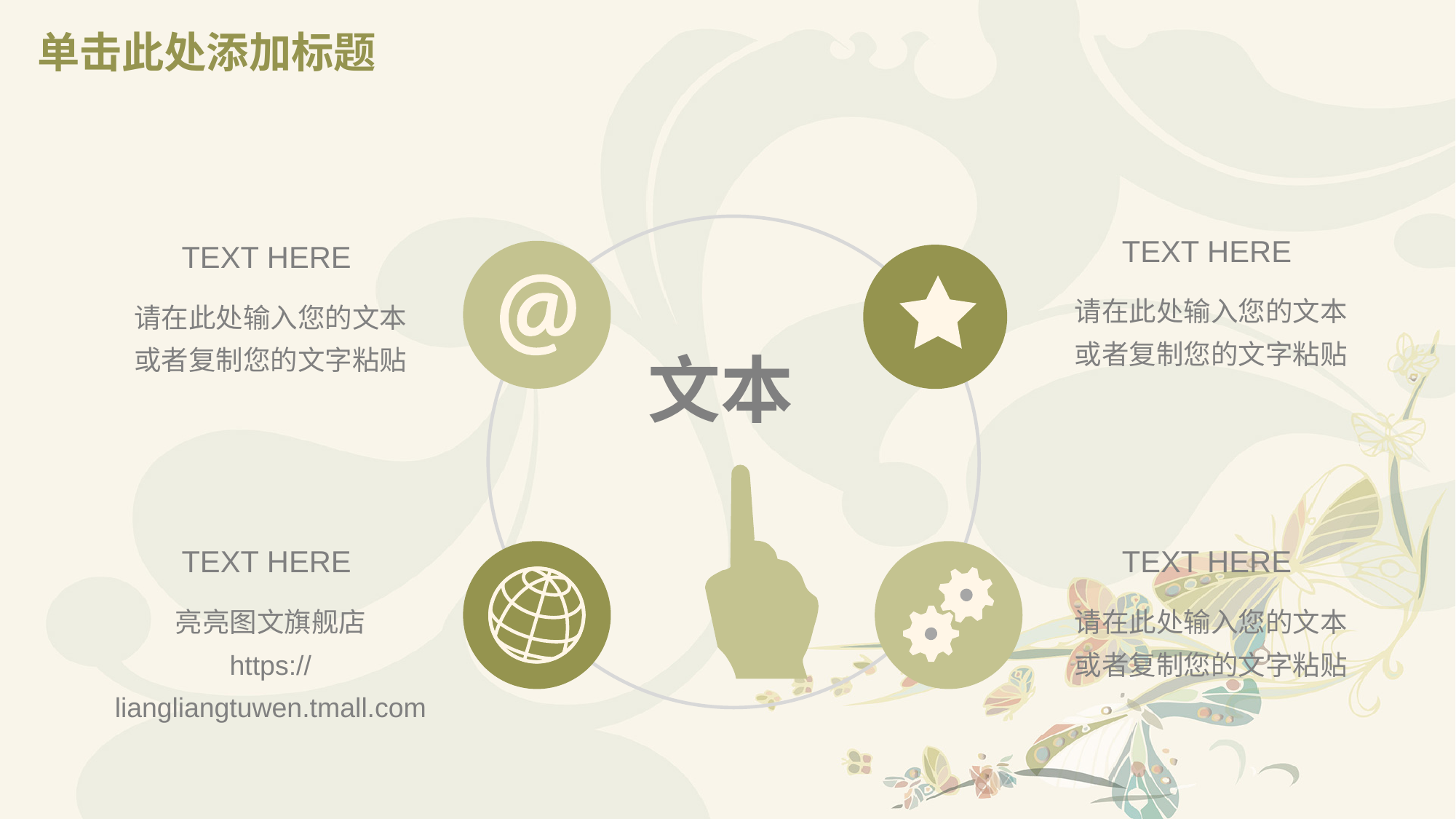

# 单击此处添加标题

TEXT HERE
TEXT HERE

请在此处输入您的文本
或者复制您的文字粘贴
请在此处输入您的文本
或者复制您的文字粘贴
文本

TEXT HERE
TEXT HERE

亮亮图文旗舰店
https://liangliangtuwen.tmall.com
请在此处输入您的文本
或者复制您的文字粘贴